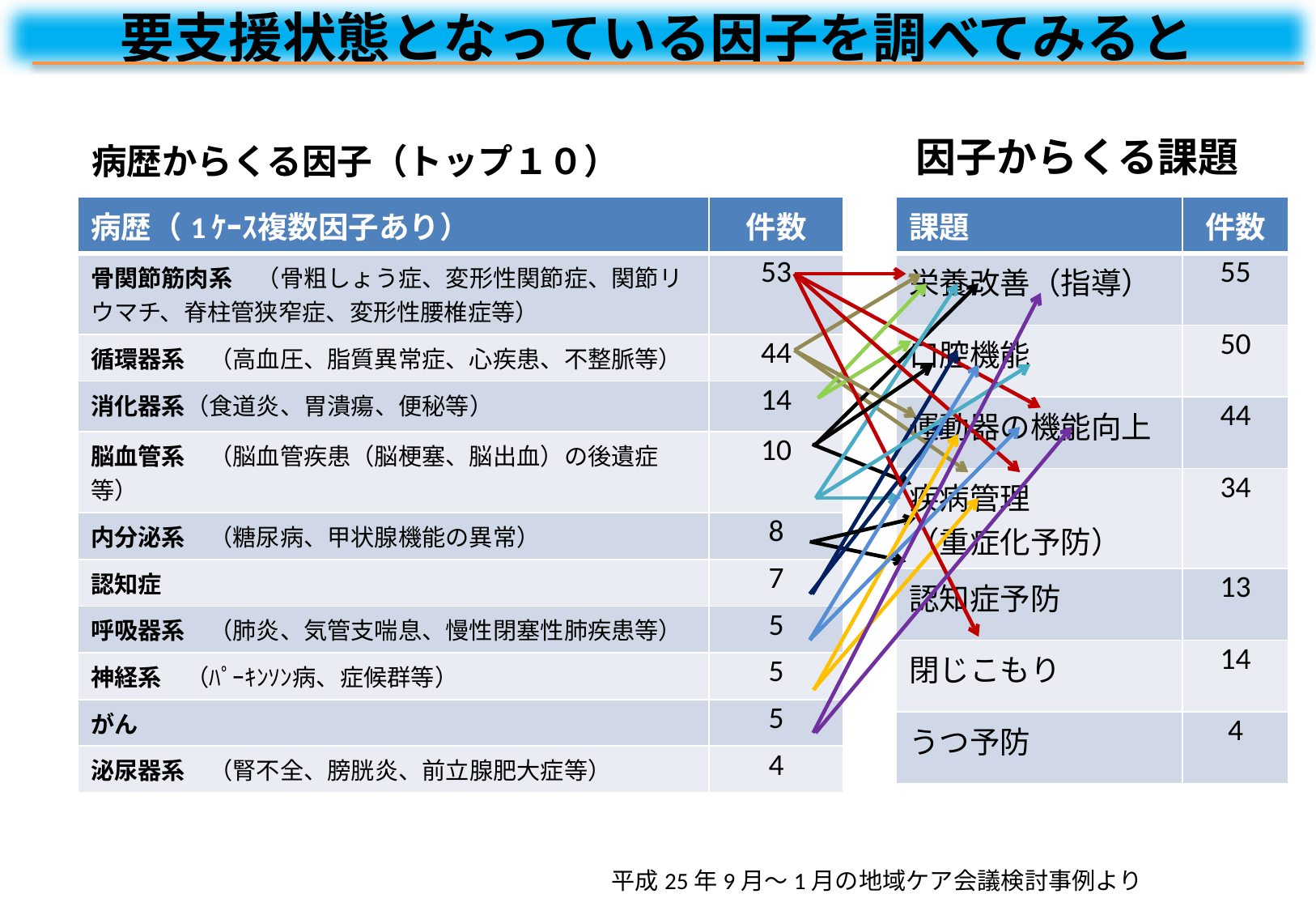

要支援状態となっている因子を調べてみると
病歴からくる因子（トップ１０）
因子からくる課題
| 病歴（1ｹｰｽ複数因子あり） | 件数 |
| --- | --- |
| 骨関節筋肉系　（骨粗しょう症、変形性関節症、関節リウマチ、脊柱管狭窄症、変形性腰椎症等） | 53 |
| 循環器系　（高血圧、脂質異常症、心疾患、不整脈等） | 44 |
| 消化器系（食道炎、胃潰瘍、便秘等） | 14 |
| 脳血管系　（脳血管疾患（脳梗塞、脳出血）の後遺症等） | 10 |
| 内分泌系　（糖尿病、甲状腺機能の異常） | 8 |
| 認知症 | 7 |
| 呼吸器系　（肺炎、気管支喘息、慢性閉塞性肺疾患等） | 5 |
| 神経系　（ﾊﾟｰｷﾝｿﾝ病、症候群等） | 5 |
| がん | 5 |
| 泌尿器系　（腎不全、膀胱炎、前立腺肥大症等） | 4 |
| 課題 | 件数 |
| --- | --- |
| 栄養改善（指導） | 55 |
| 口腔機能 | 50 |
| 運動器の機能向上 | 44 |
| 疾病管理 （重症化予防） | 34 |
| 認知症予防 | 13 |
| 閉じこもり | 14 |
| うつ予防 | 4 |
　　　平成25年9月～1月の地域ケア会議検討事例より